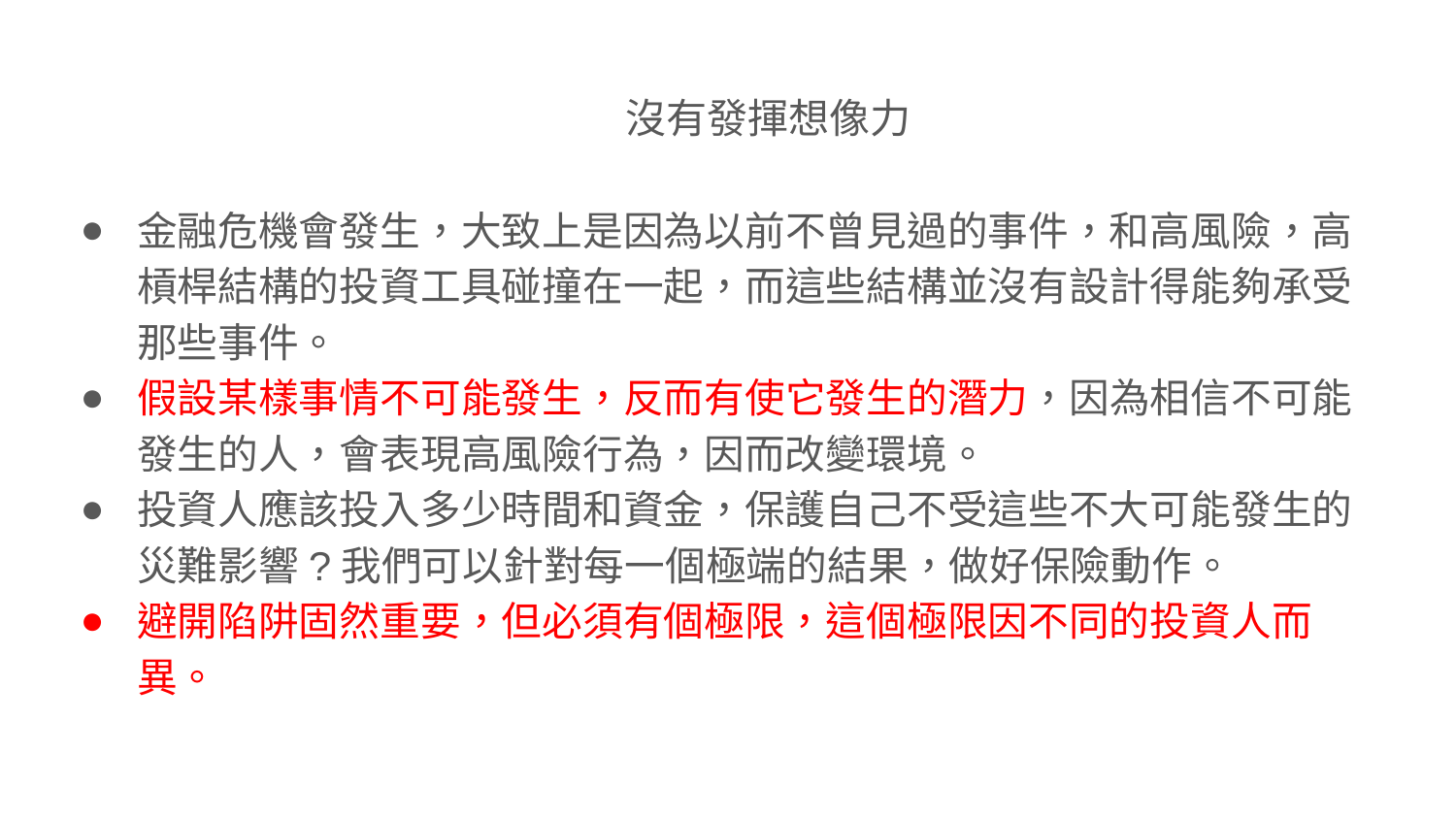

# 沒有發揮想像力
金融危機會發生，大致上是因為以前不曾見過的事件，和高風險，高槓桿結構的投資工具碰撞在一起，而這些結構並沒有設計得能夠承受那些事件。
假設某樣事情不可能發生，反而有使它發生的潛力，因為相信不可能發生的人，會表現高風險行為，因而改變環境。
投資人應該投入多少時間和資金，保護自己不受這些不大可能發生的災難影響?我們可以針對每一個極端的結果，做好保險動作。
避開陷阱固然重要，但必須有個極限，這個極限因不同的投資人而異。